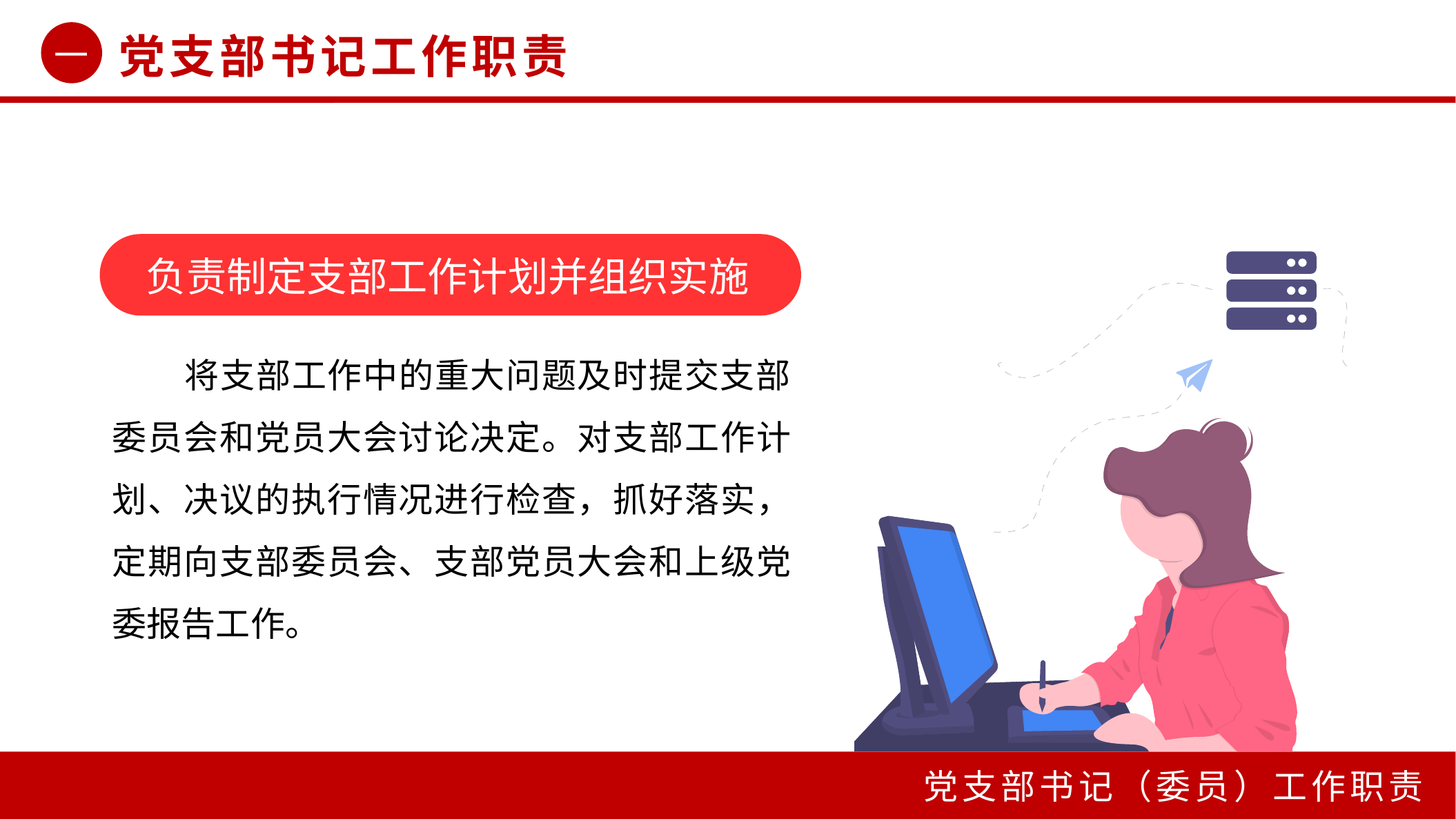

一
党支部书记工作职责

负责制定支部工作计划并组织实施

       将支部工作中的重大问题及时提交支部委员会和党员大会讨论决定。对支部工作计划、决议的执行情况进行检查，抓好落实，定期向支部委员会、支部党员大会和上级党委报告工作。

党支部书记（委员）工作职责